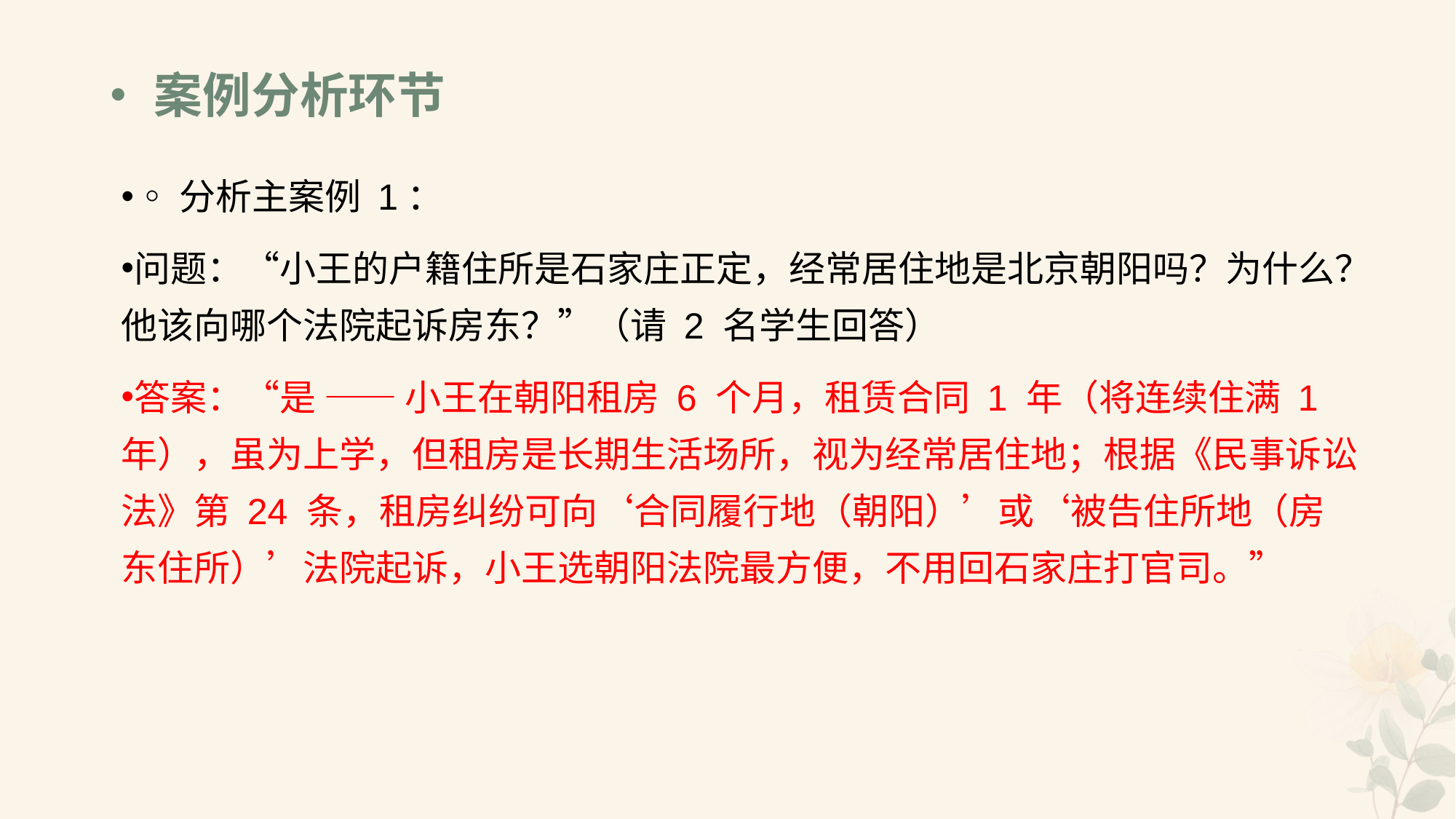

# •案例分析环节
◦分析主案例 1：
问题：“小王的户籍住所是石家庄正定，经常居住地是北京朝阳吗？为什么？他该向哪个法院起诉房东？”（请 2 名学生回答）
答案：“是 —— 小王在朝阳租房 6 个月，租赁合同 1 年（将连续住满 1 年），虽为上学，但租房是长期生活场所，视为经常居住地；根据《民事诉讼法》第 24 条，租房纠纷可向‘合同履行地（朝阳）’或‘被告住所地（房东住所）’法院起诉，小王选朝阳法院最方便，不用回石家庄打官司。”